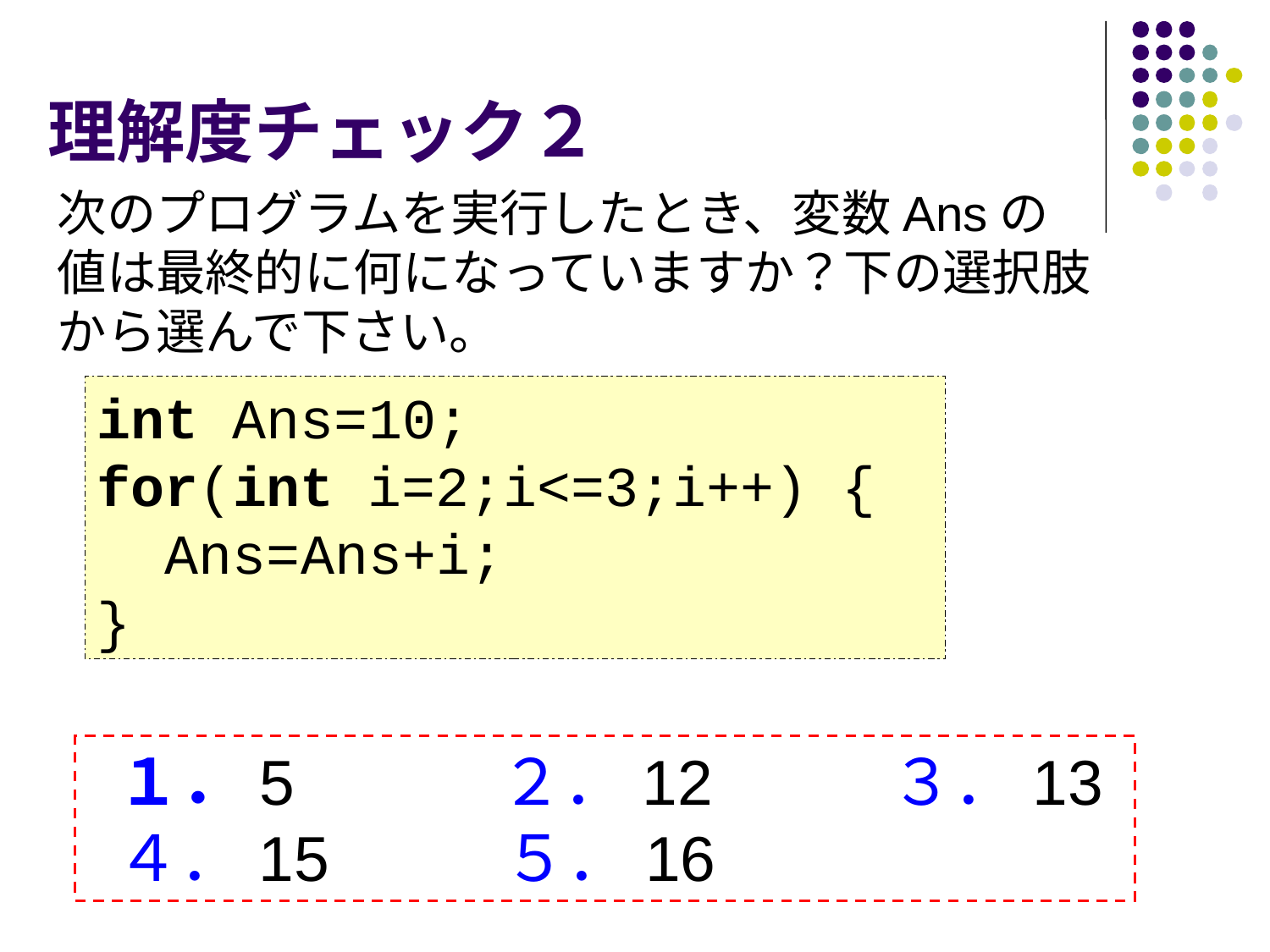

# 理解度チェック２
次のプログラムを実行したとき、変数Ansの値は最終的に何になっていますか？下の選択肢から選んで下さい。
int Ans=10;
for(int i=2;i<=3;i++) {
  Ans=Ans+i;
}
 １．5    　    ２．12    　  ３．13
 ４．15         ５．16